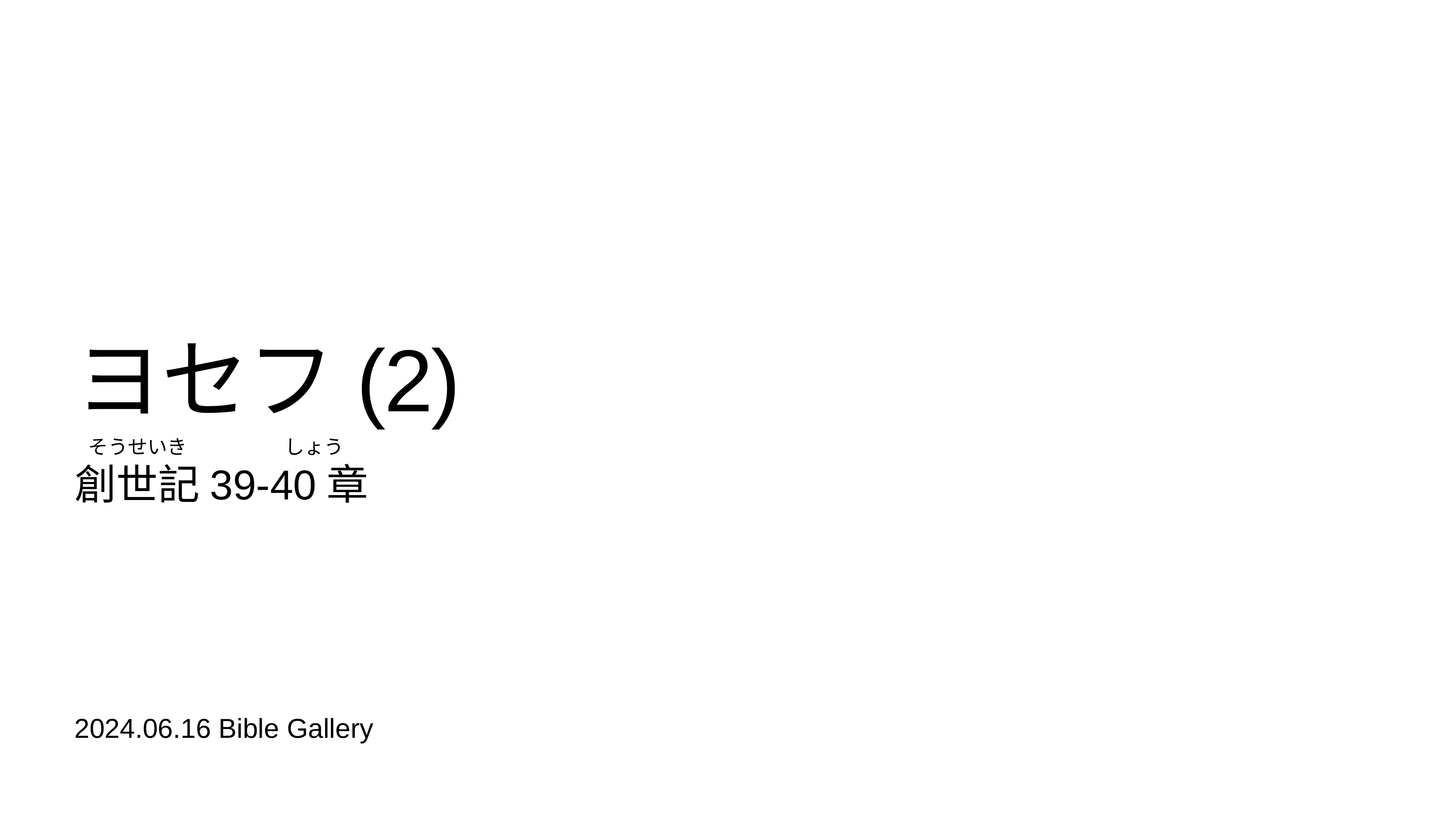

# ヨセフ(2)
  そうせいき                      しょう
創世記39-40章
2024.06.16 Bible Gallery